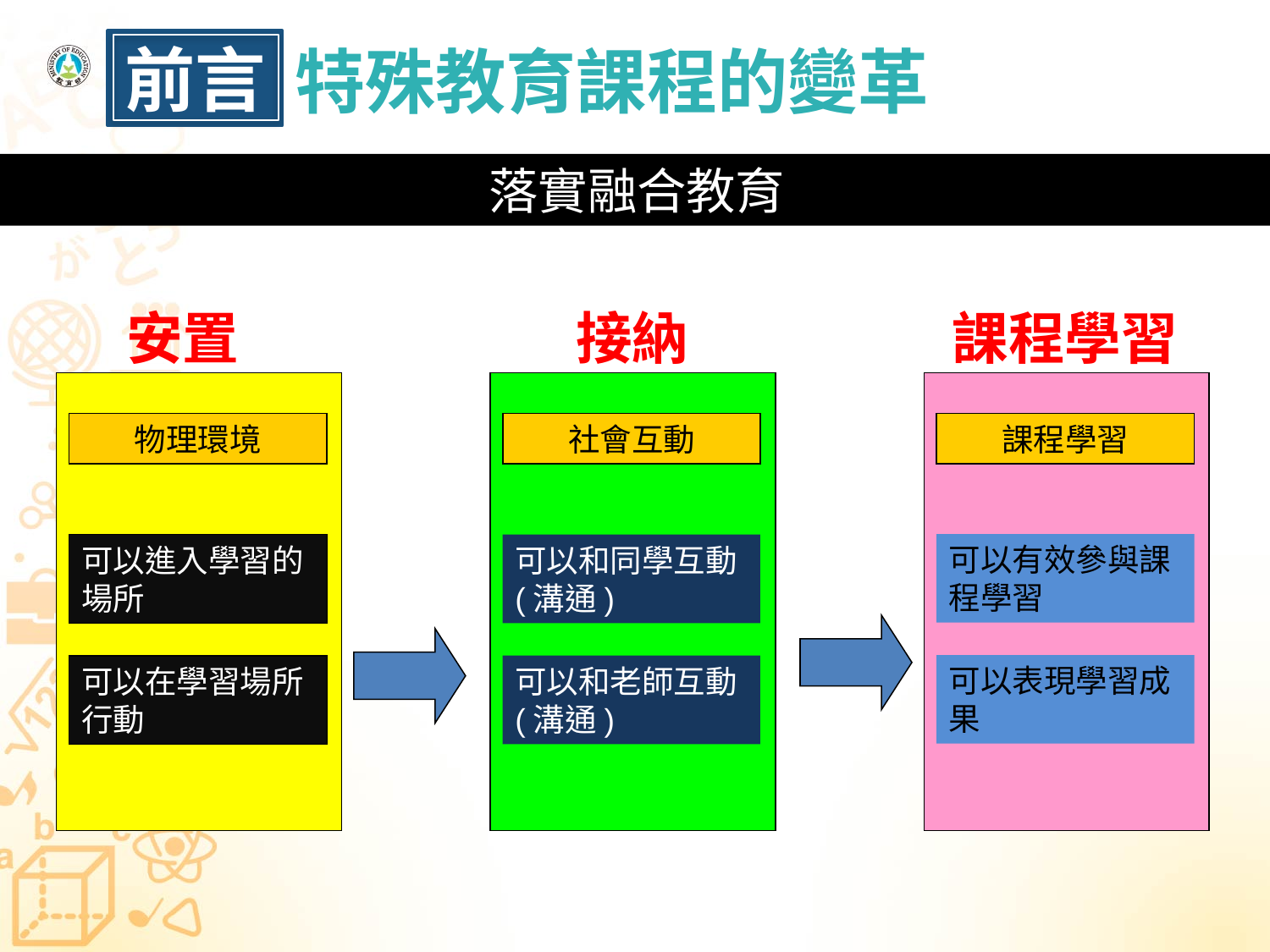

前言
# 特殊教育課程的變革

落實融合教育
安置
接納
課程學習

物理環境
社會互動
課程學習
可以有效參與課程學習
可以進入學習的場所
可以和同學互動(溝通)

可以表現學習成果
可以在學習場所行動
可以和老師互動(溝通)